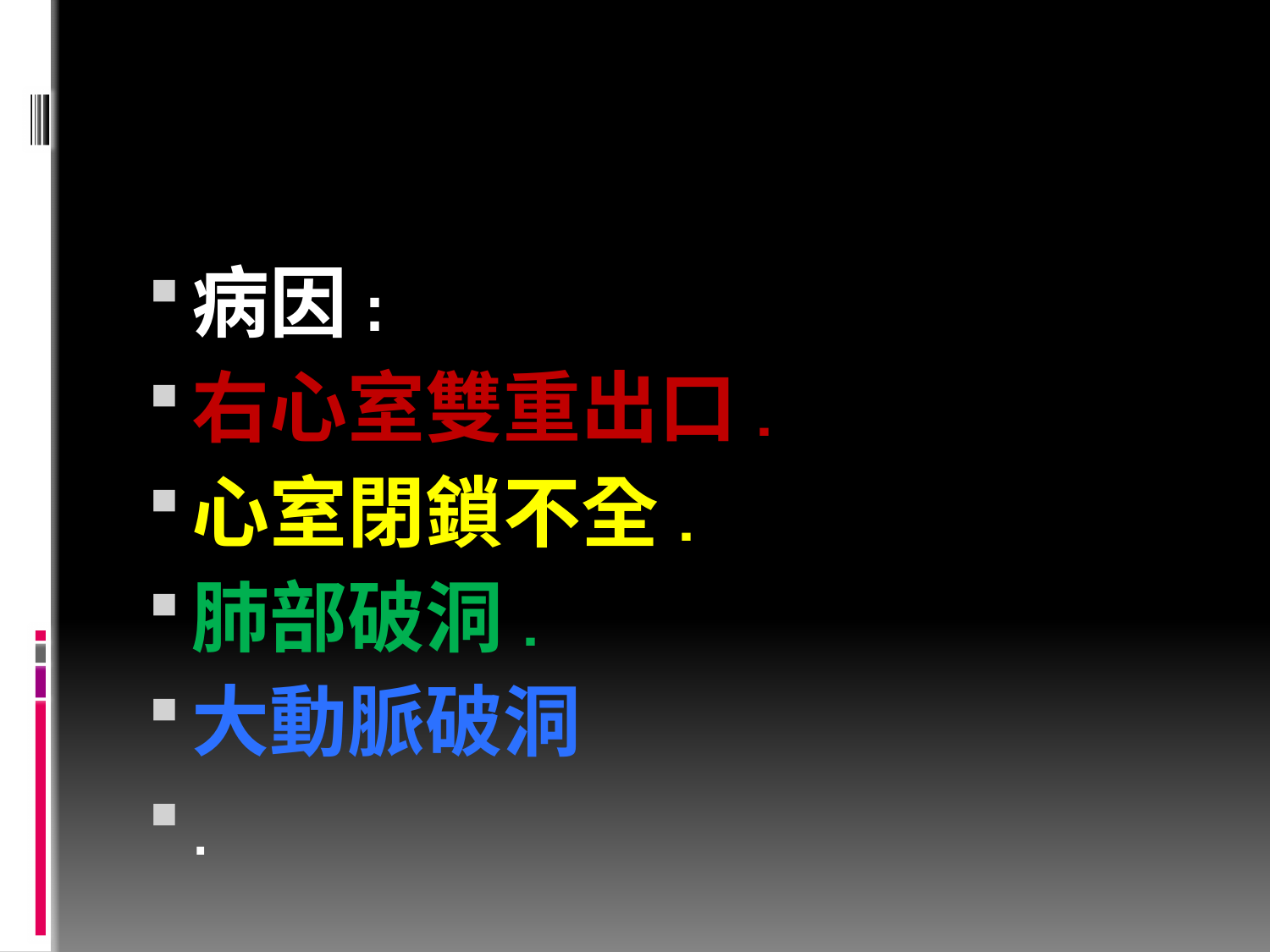

#
病因:
右心室雙重出口.
心室閉鎖不全.
肺部破洞.
大動脈破洞
.